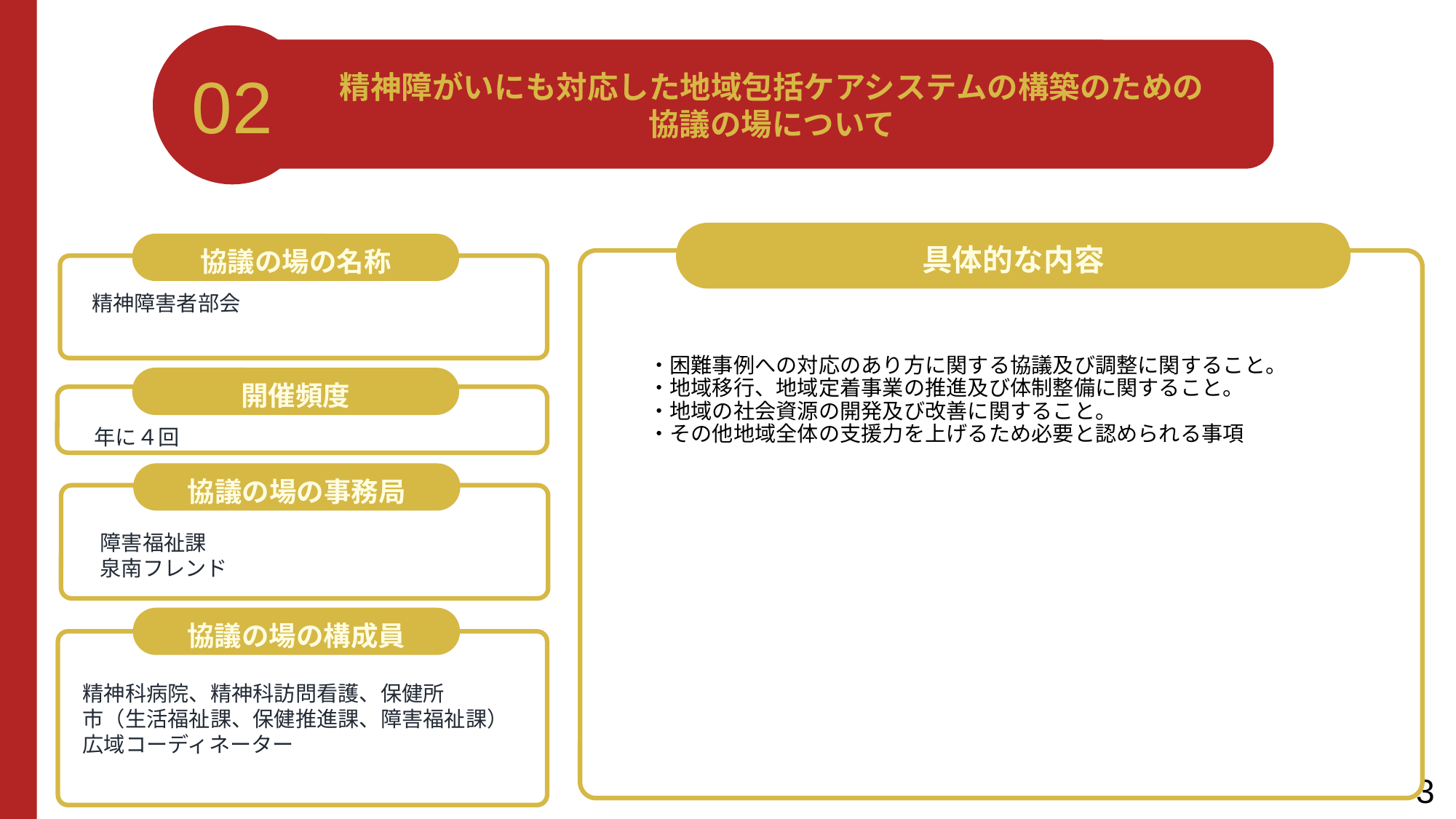

02

精神障がいにも対応した地域包括ケアシステムの構築のための
協議の場について
具体的な内容
協議の場の名称

精神障害者部会
・困難事例への対応のあり方に関する協議及び調整に関すること。
・地域移行、地域定着事業の推進及び体制整備に関すること。
・地域の社会資源の開発及び改善に関すること。
・その他地域全体の支援力を上げるため必要と認められる事項

開催頻度

年に４回
協議の場の事務局

障害福祉課
泉南フレンド
協議の場の構成員

精神科病院、精神科訪問看護、保健所
市（生活福祉課、保健推進課、障害福祉課）
広域コーディネーター